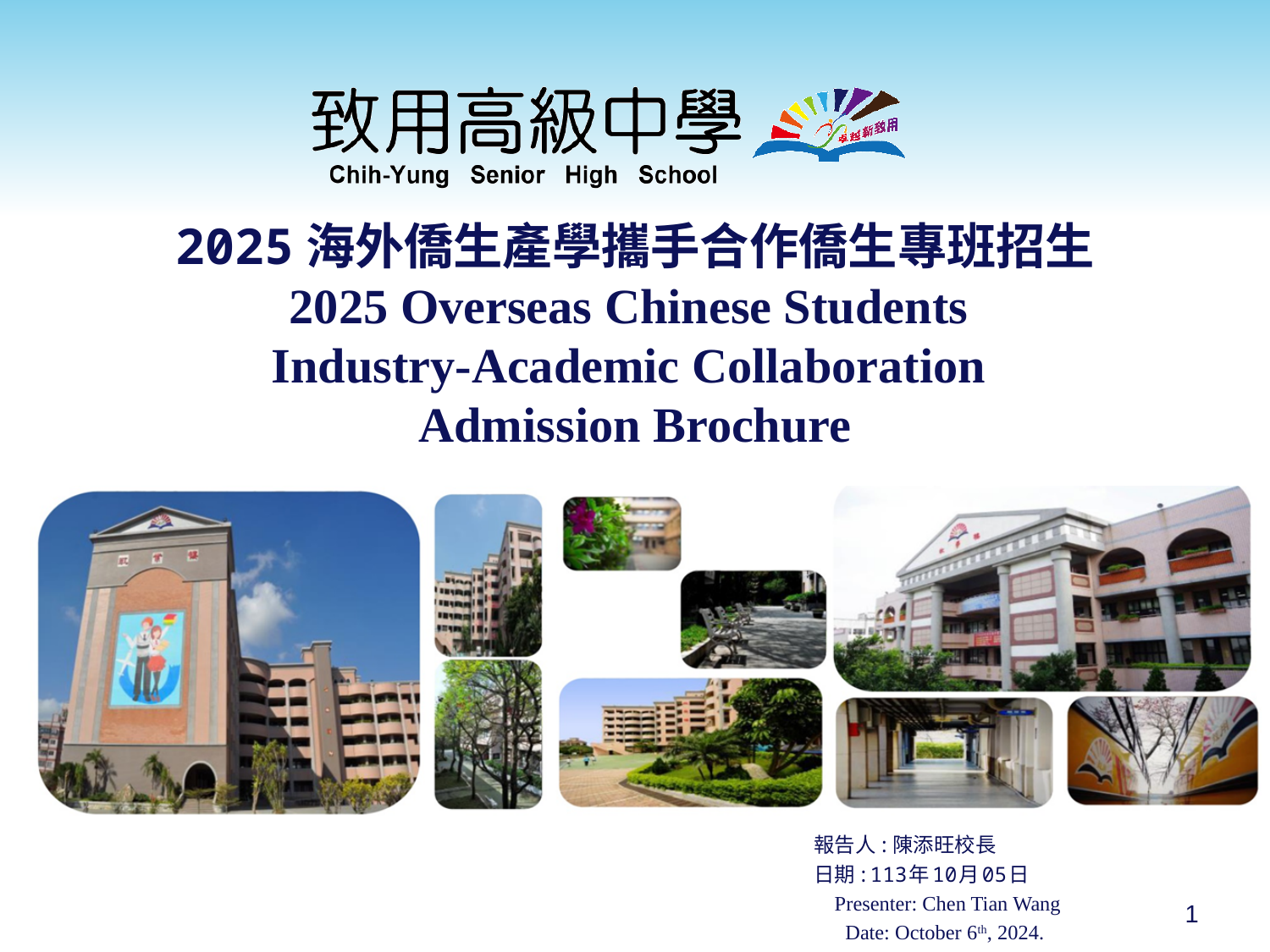

# 2025海外僑生產學攜手合作僑生專班招生 2025 Overseas Chinese Students Industry-Academic Collaboration Admission Brochure
報告人:陳添旺校長
日期:113年10月05日
Presenter: Chen Tian Wang
Date: October 6th, 2024.

1